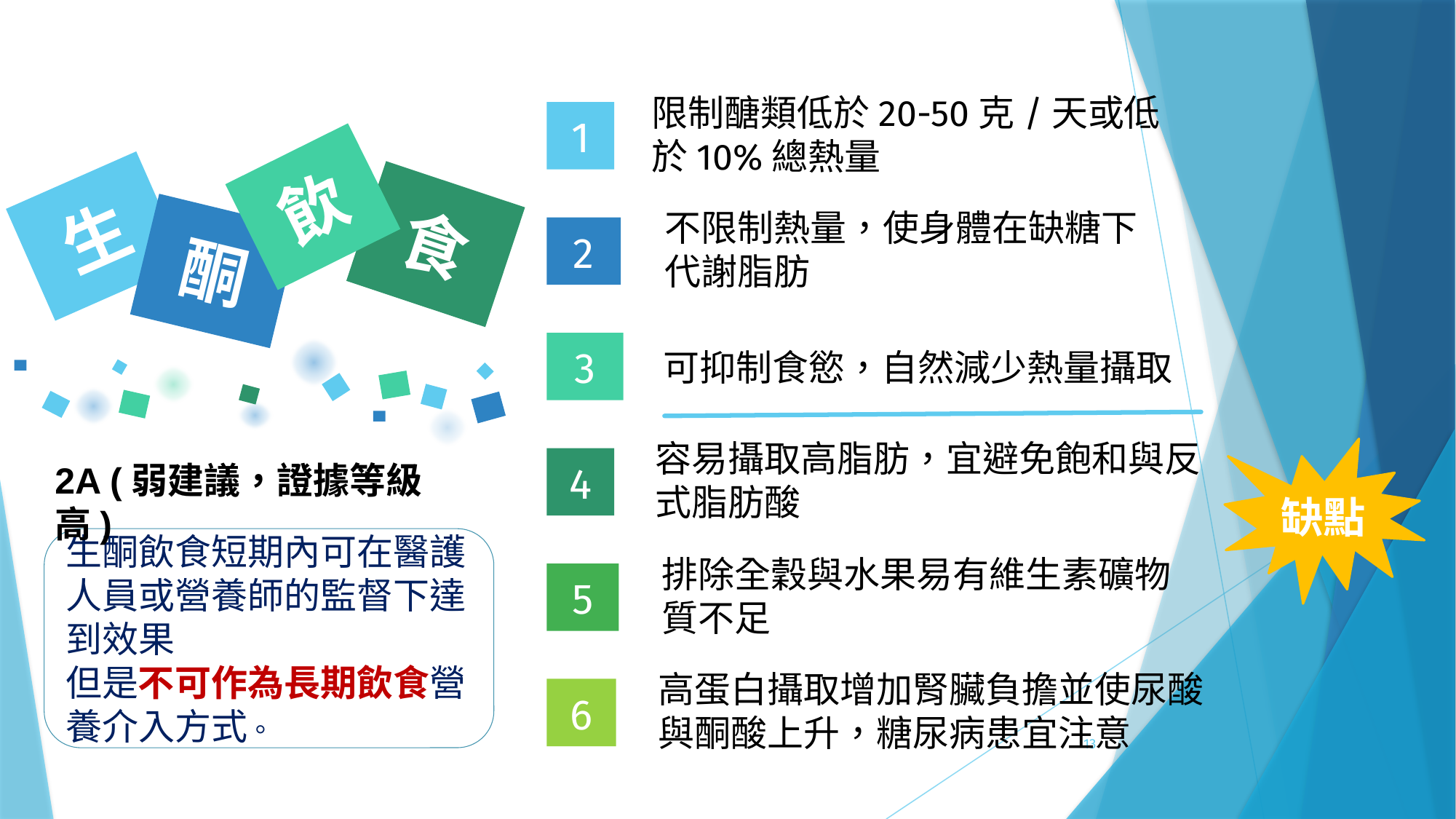

限制醣類低於20-50克/天或低於10%總熱量
1
飲
生
食
酮
不限制熱量，使身體在缺糖下代謝脂肪
2
可抑制食慾，自然減少熱量攝取
3

缺點
容易攝取高脂肪，宜避免飽和與反式脂肪酸
4
2A (弱建議，證據等級高)
生酮飲食短期內可在醫護人員或營養師的監督下達到效果
但是不可作為長期飲食營養介入方式。
排除全穀與水果易有維生素礦物質不足
5
高蛋白攝取增加腎臟負擔並使尿酸與酮酸上升，糖尿病患宜注意
6
13